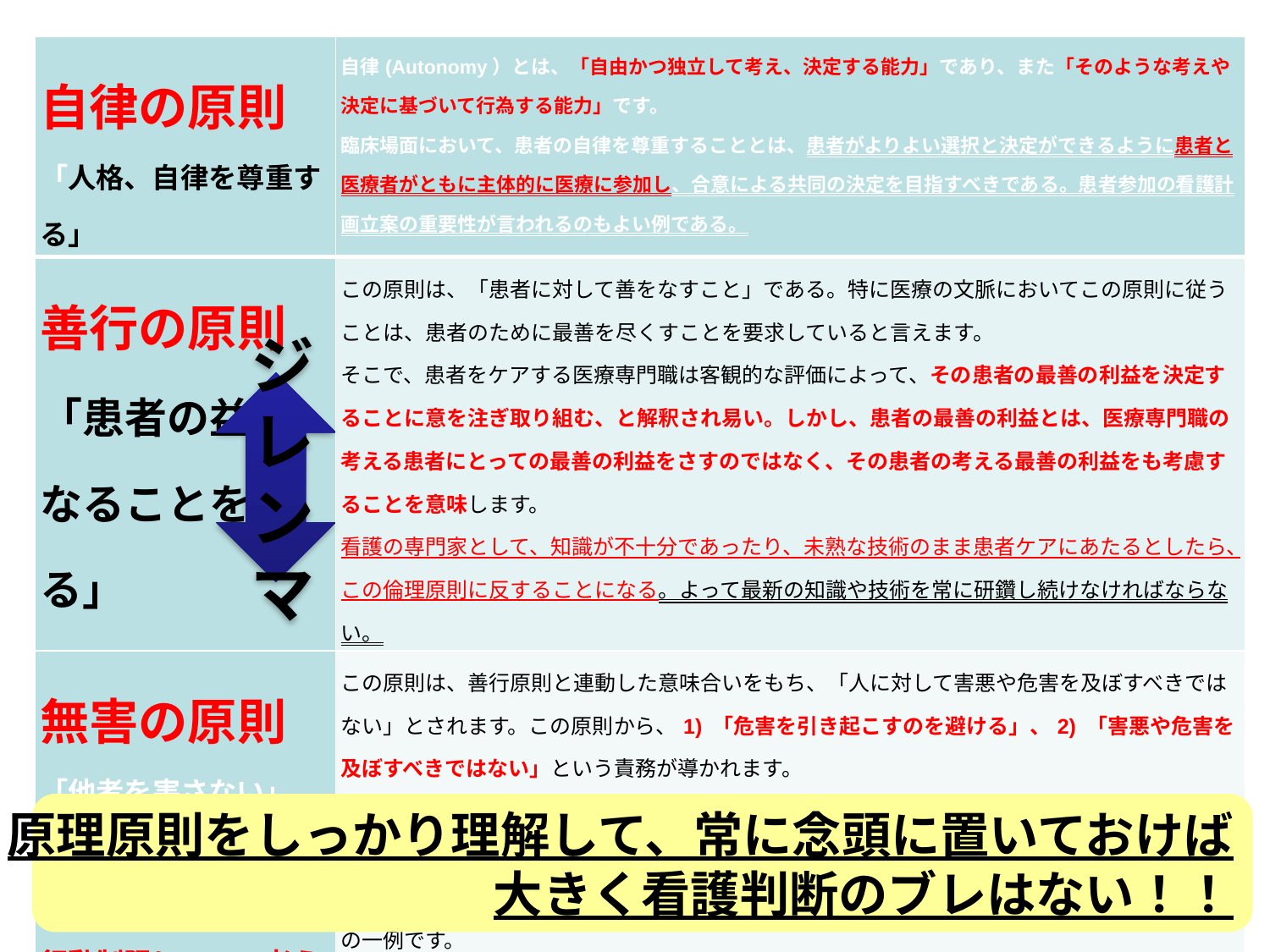

| 自律の原則 「人格、自律を尊重する」 | 自律(Autonomy）とは、「自由かつ独立して考え、決定する能力」であり、また「そのような考えや決定に基づいて行為する能力」です。 臨床場面において、患者の自律を尊重することとは、患者がよりよい選択と決定ができるように患者と医療者がともに主体的に医療に参加し、合意による共同の決定を目指すべきである。患者参加の看護計画立案の重要性が言われるのもよい例である。 |
| --- | --- |
| 善行の原則 「患者の益になることをする」 | この原則は、「患者に対して善をなすこと」である。特に医療の文脈においてこの原則に従うことは、患者のために最善を尽くすことを要求していると言えます。 そこで、患者をケアする医療専門職は客観的な評価によって、その患者の最善の利益を決定することに意を注ぎ取り組む、と解釈され易い。しかし、患者の最善の利益とは、医療専門職の考える患者にとっての最善の利益をさすのではなく、その患者の考える最善の利益をも考慮することを意味します。 看護の専門家として、知識が不十分であったり、未熟な技術のまま患者ケアにあたるとしたら、この倫理原則に反することになる。よって最新の知識や技術を常に研鑽し続けなければならない。 |
| 無害の原則 「他者を害さない」 「害に優る益をもたらす」 行動制限について考える倫理原則となる。 | この原則は、善行原則と連動した意味合いをもち、「人に対して害悪や危害を及ぼすべきではない」とされます。この原則から、1) 「危害を引き起こすのを避ける」、2) 「害悪や危害を及ぼすべきではない」という責務が導かれます。 医療専門職の無危害の責務を考えたとき、危害を加えない責務および危害のリスクを背負わせない責務を含むと言うことができます。例えば、看護職の無危害の責務として転倒、転落の予防など、注意義務 - 危害を及ぼすことを避けるために十分で適切な注意を払うこと－などがその一例です。 |
ジレンマ
原理原則をしっかり理解して、常に念頭に置いておけば
大きく看護判断のブレはない！！
105